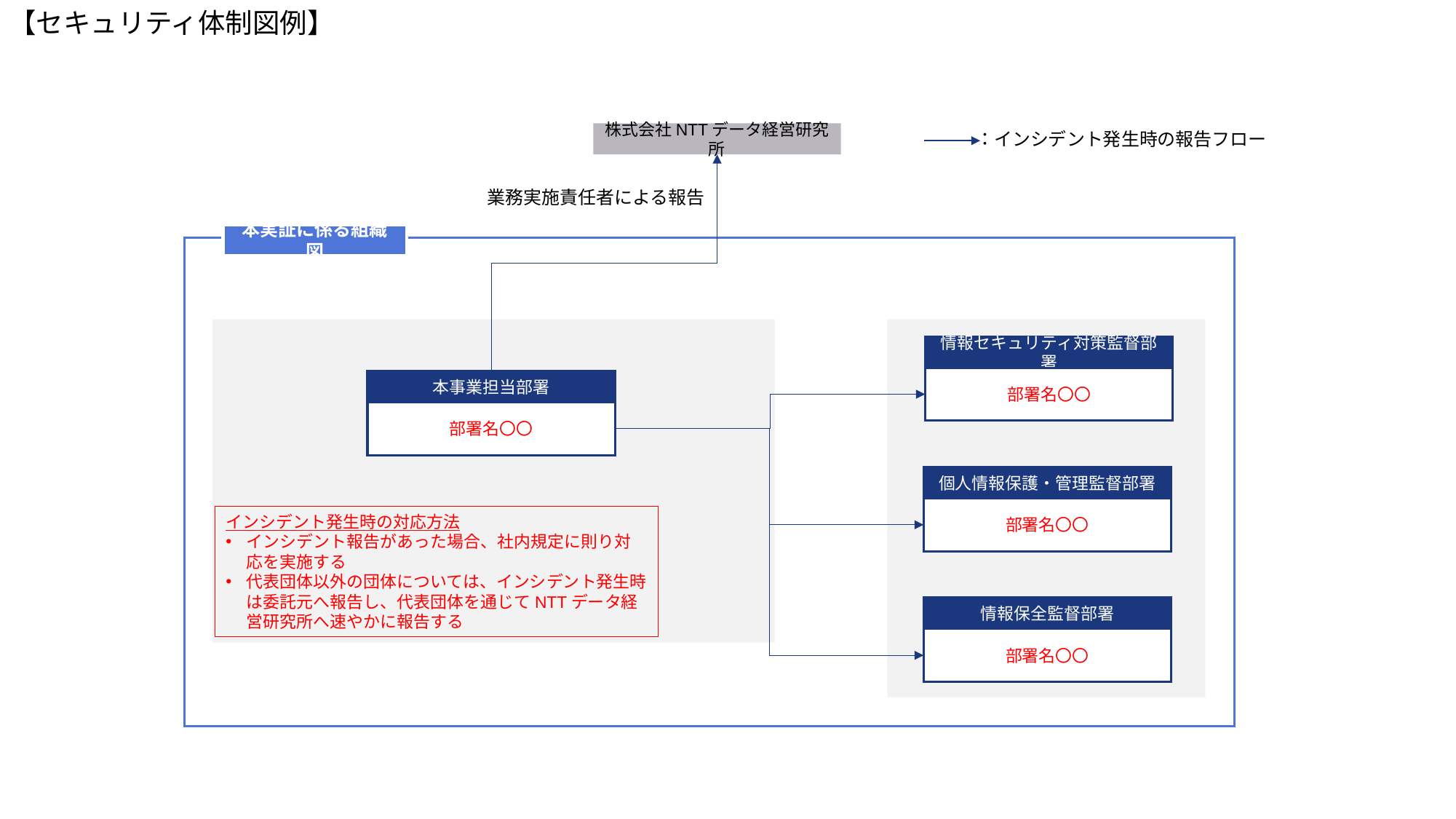

【セキュリティ体制図例】
：インシデント発生時の報告フロー
株式会社NTTデータ経営研究所
業務実施責任者による報告
本実証に係る組織図

情報セキュリティ対策監督部署
部署名〇〇
本事業担当部署
部署名〇〇
個人情報保護・管理監督部署
部署名〇〇
インシデント発生時の対応方法
インシデント報告があった場合、社内規定に則り対応を実施する
代表団体以外の団体については、インシデント発生時は委託元へ報告し、代表団体を通じてNTTデータ経営研究所へ速やかに報告する
情報保全監督部署
部署名〇〇